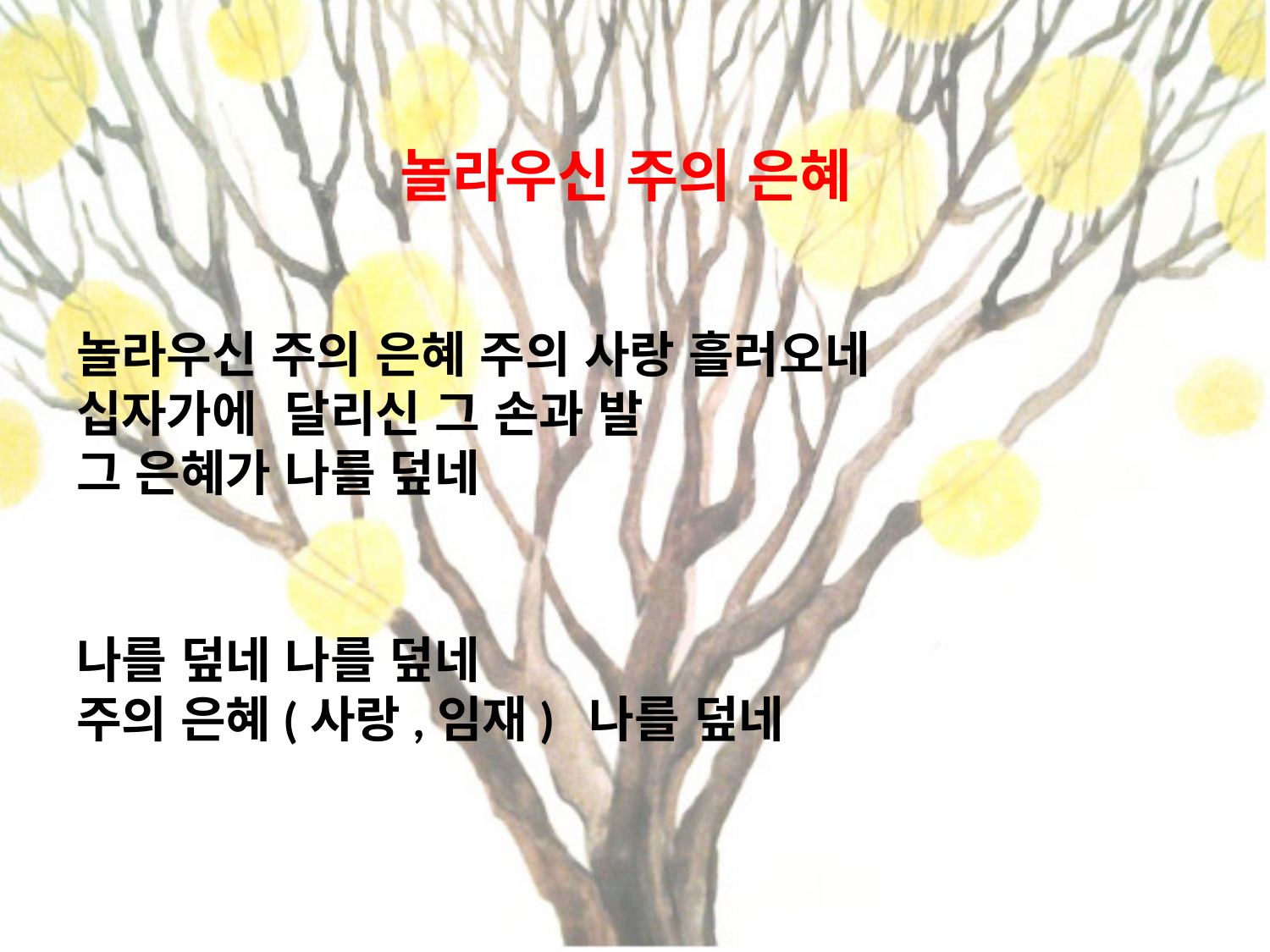

# 놀라우신 주의 은혜
놀라우신 주의 은혜 주의 사랑 흘러오네
십자가에  달리신 그 손과 발
그 은혜가 나를 덮네
나를 덮네 나를 덮네
주의 은혜(사랑,임재)  나를 덮네